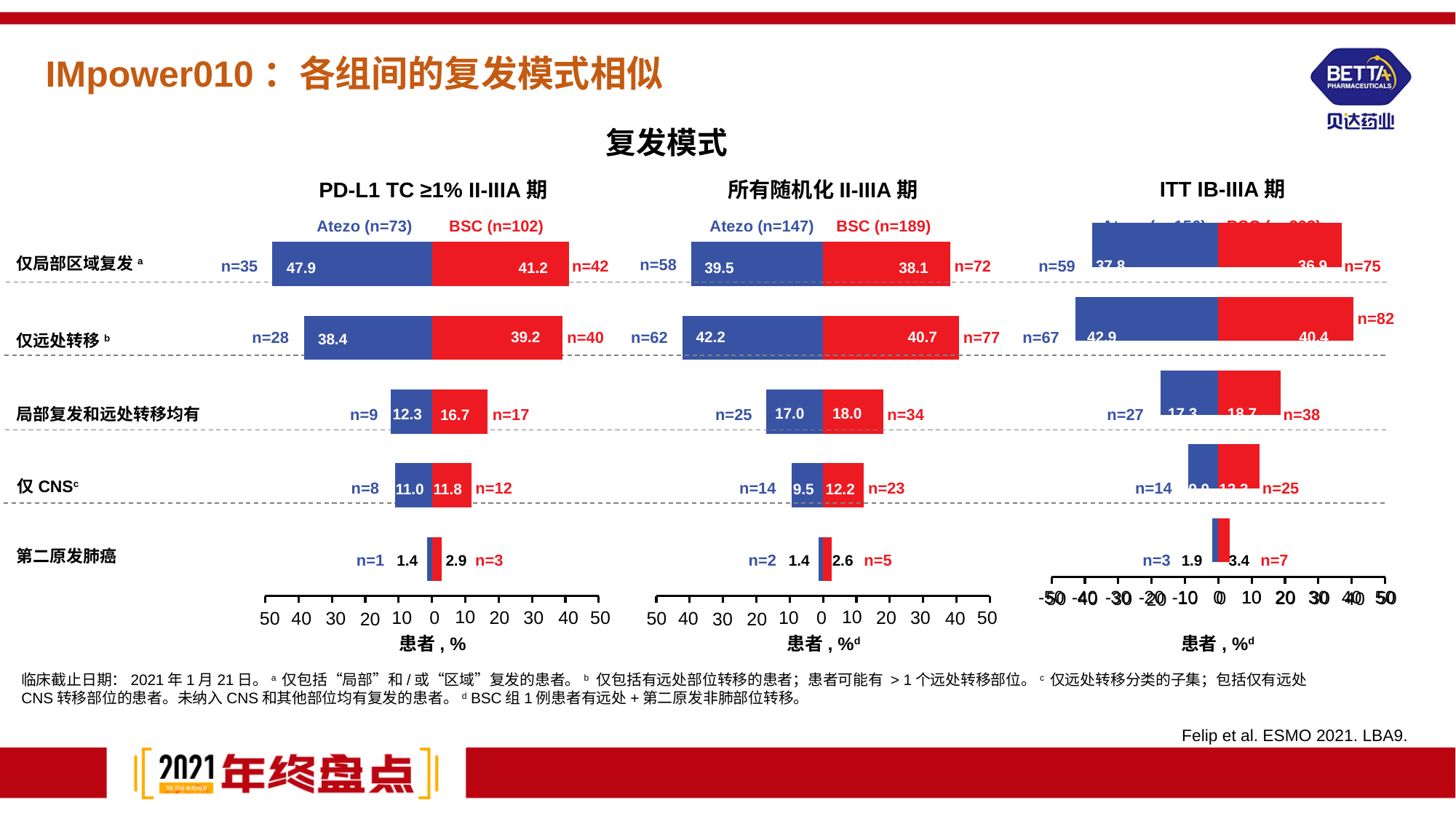

IMpower010：各组间的复发模式相似
复发模式
ITT IB-IIIA期
PD-L1 TC ≥1% II-IIIA期
所有随机化II-IIIA期

### Chart

| Category | Atezolizumab (n=73) | BSC (n=102) |
|---|---|---|
| Second primary lung only | -1.9 | 3.4 |
| CNS only | -9.0 | 12.3 |
| Locoregional and distant | -17.3 | 18.7 |
| Distant only | -42.9 | 40.4 |
| Locoregional only | -37.8 | 36.9 |
Atezo (n=73)
BSC (n=102)
Atezo (n=147)
BSC (n=189)
Atezo (n=156)
BSC (n=203)

### Chart

| Category | Atezolizumab (n=73) | BSC (n=102) |
|---|---|---|
| Second primary lung only | -1.4 | 2.9 |
| CNS only | -11.0 | 11.8 |
| Locoregional and distant | -12.3 | 16.7 |
| Distant only | -38.4 | 39.2 |
| Locoregional only | -47.9 | 41.2 |

### Chart

| Category | Atezolizumab (n=73) | BSC (n=102) |
|---|---|---|
| Second primary lung only | -1.4 | 2.6 |
| CNS only | -9.5 | 12.2 |
| Locoregional and distant | -17.0 | 18.0 |
| Distant only | -42.2 | 40.7 |
| Locoregional only | -39.5 | 38.1 |
仅局部区域复发a
仅远处转移b
局部复发和远处转移均有
仅CNSc
第二原发肺癌
n=58
n=35
n=42
n=72
n=59
n=75
37.8
36.9
47.9
41.2
39.5
38.1
n=82
n=28
n=40
n=62
n=77
n=67
39.2
42.2
40.7
42.9
40.4
38.4
17.0
18.0
17.3
18.7
12.3
n=9
n=17
n=25
n=34
n=27
n=38
16.7
n=8
n=12
n=14
n=23
n=14
n=25
11.0
11.8
9.5
12.2
9.0
12.3
n=1
n=3
n=2
n=5
n=3
n=7
1.4
2.9
1.4
2.6
1.9
3.4
10
30
50
10
0
20
40
40
50
30
20
10
30
50
10
0
20
40
40
50
30
20
10
30
50
0
10
20
40
40
50
30
20

患者, %
患者, %d
患者, %d
临床截止日期：2021年1月21日。a 仅包括“局部”和/或“区域”复发的患者。b 仅包括有远处部位转移的患者；患者可能有 > 1个远处转移部位。c 仅远处转移分类的子集；包括仅有远处CNS转移部位的患者。未纳入CNS和其他部位均有复发的患者。d BSC组1例患者有远处+第二原发非肺部位转移。
Felip et al. ESMO 2021. LBA9.